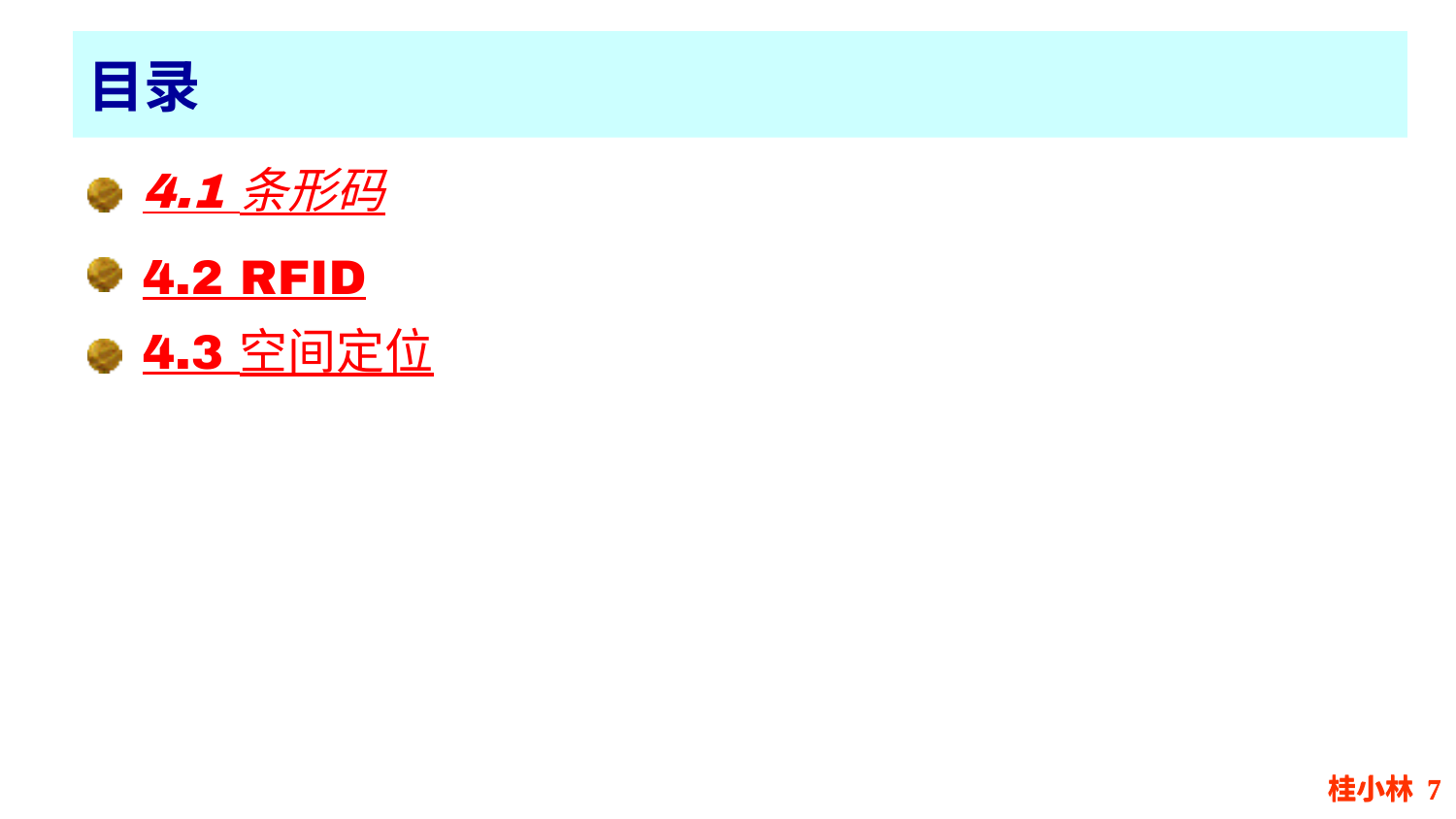

目录
4.1 条形码
4.2 RFID
4.3 空间定位
桂小林 7
桂小林 7